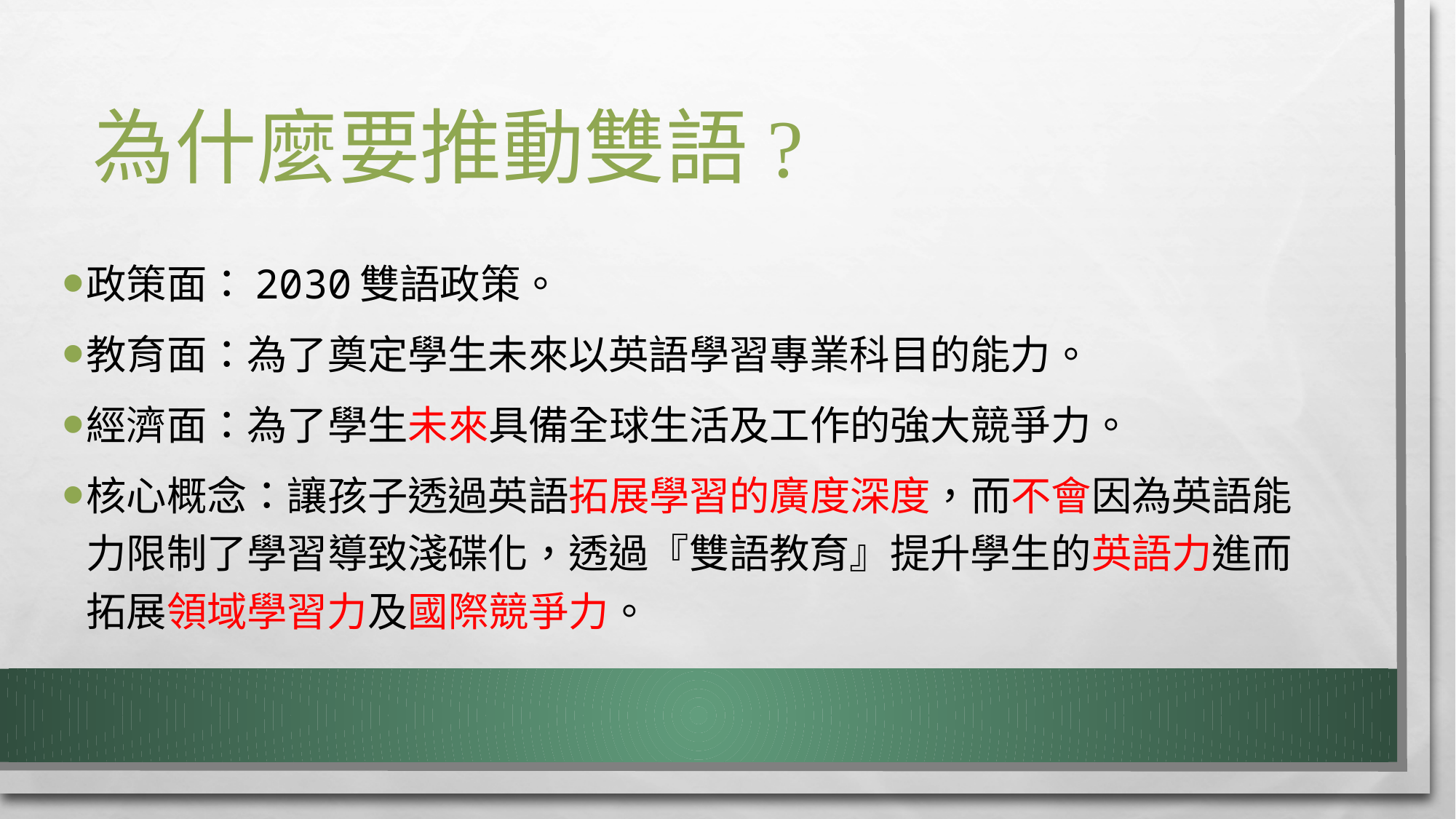

# 為什麼要推動雙語?
政策面：2030雙語政策。
教育面：為了奠定學生未來以英語學習專業科目的能力。
經濟面：為了學生未來具備全球生活及工作的強大競爭力。
核心概念：讓孩子透過英語拓展學習的廣度深度，而不會因為英語能力限制了學習導致淺碟化，透過『雙語教育』提升學生的英語力進而拓展領域學習力及國際競爭力。